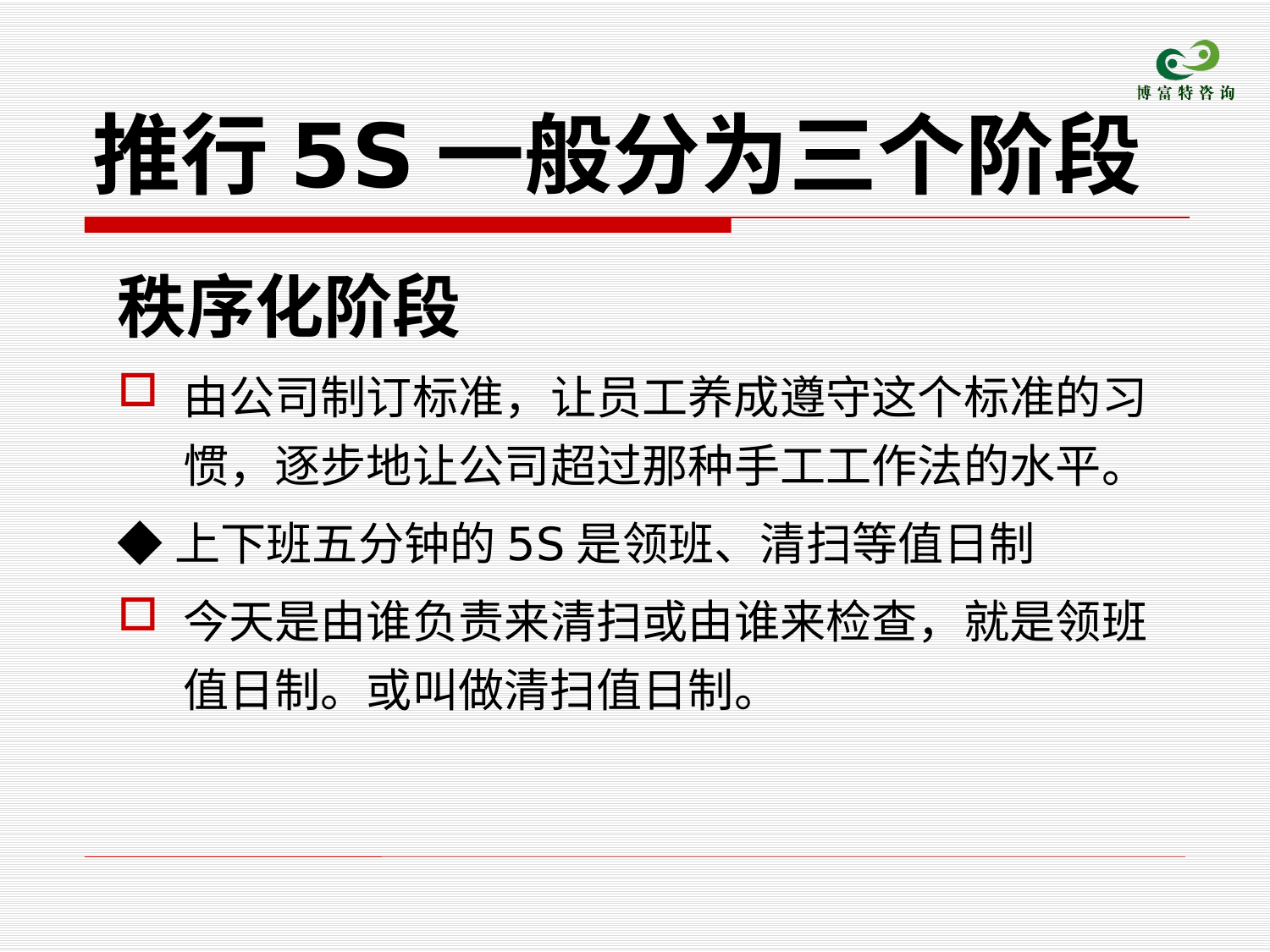

# 推行5S一般分为三个阶段
秩序化阶段
由公司制订标准，让员工养成遵守这个标准的习惯，逐步地让公司超过那种手工工作法的水平。
◆上下班五分钟的5S是领班、清扫等值日制
今天是由谁负责来清扫或由谁来检查，就是领班值日制。或叫做清扫值日制。
299